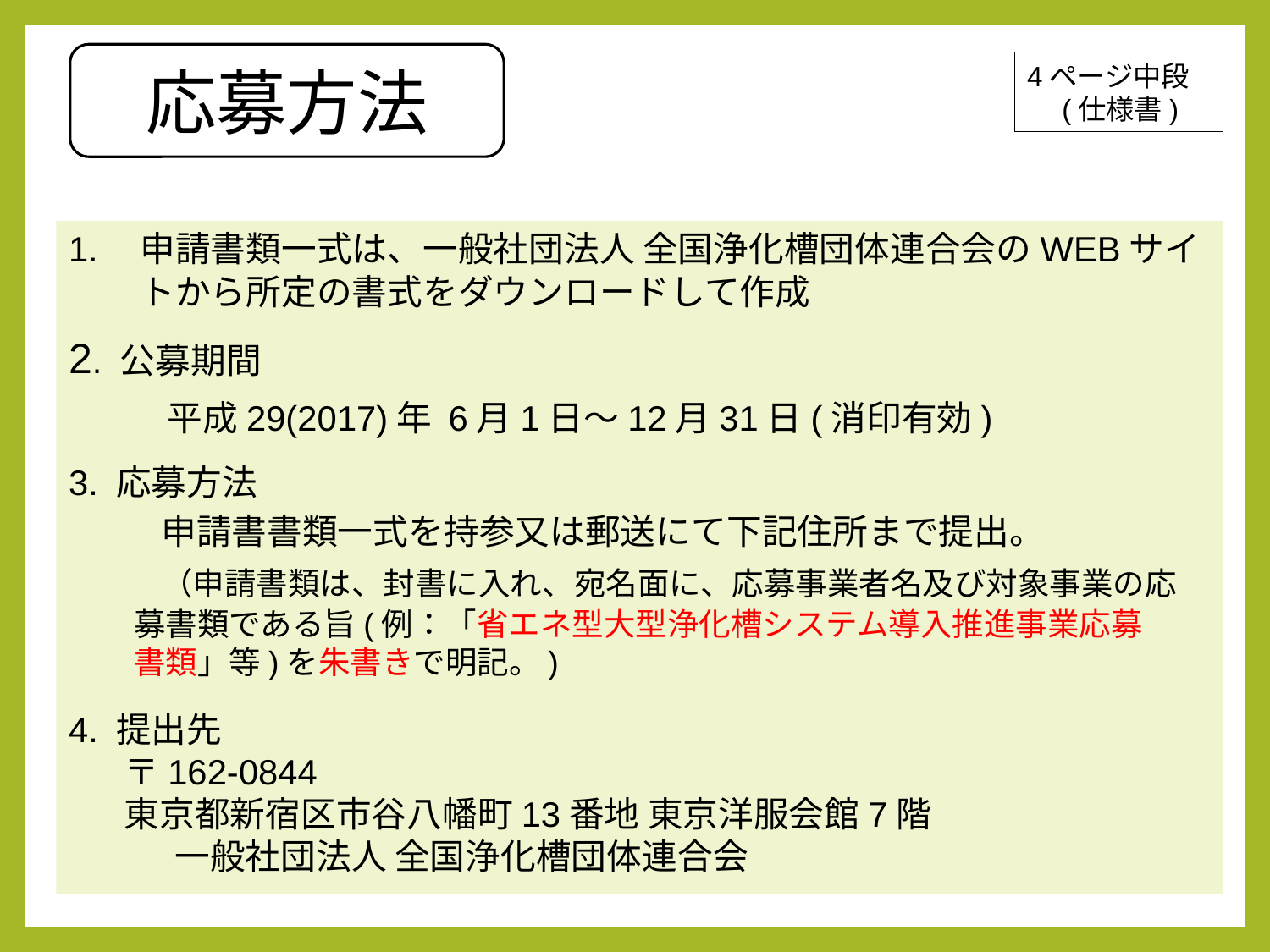

応募方法
4ページ中段
　(仕様書)
申請書類一式は、一般社団法人 全国浄化槽団体連合会のWEBサイトから所定の書式をダウンロードして作成

2. 公募期間
　　平成29(2017)年 6月1日～12月31日(消印有効)

3. 応募方法
　　 申請書書類一式を持参又は郵送にて下記住所まで提出。
　　 （申請書類は、封書に入れ、宛名面に、応募事業者名及び対象事業の応
        募書類である旨(例：「省エネ型大型浄化槽システム導入推進事業応募
        書類」等)を朱書きで明記。)

4. 提出先
      〒162-0844
      東京都新宿区市谷八幡町13番地 東京洋服会館7階
　　　一般社団法人 全国浄化槽団体連合会